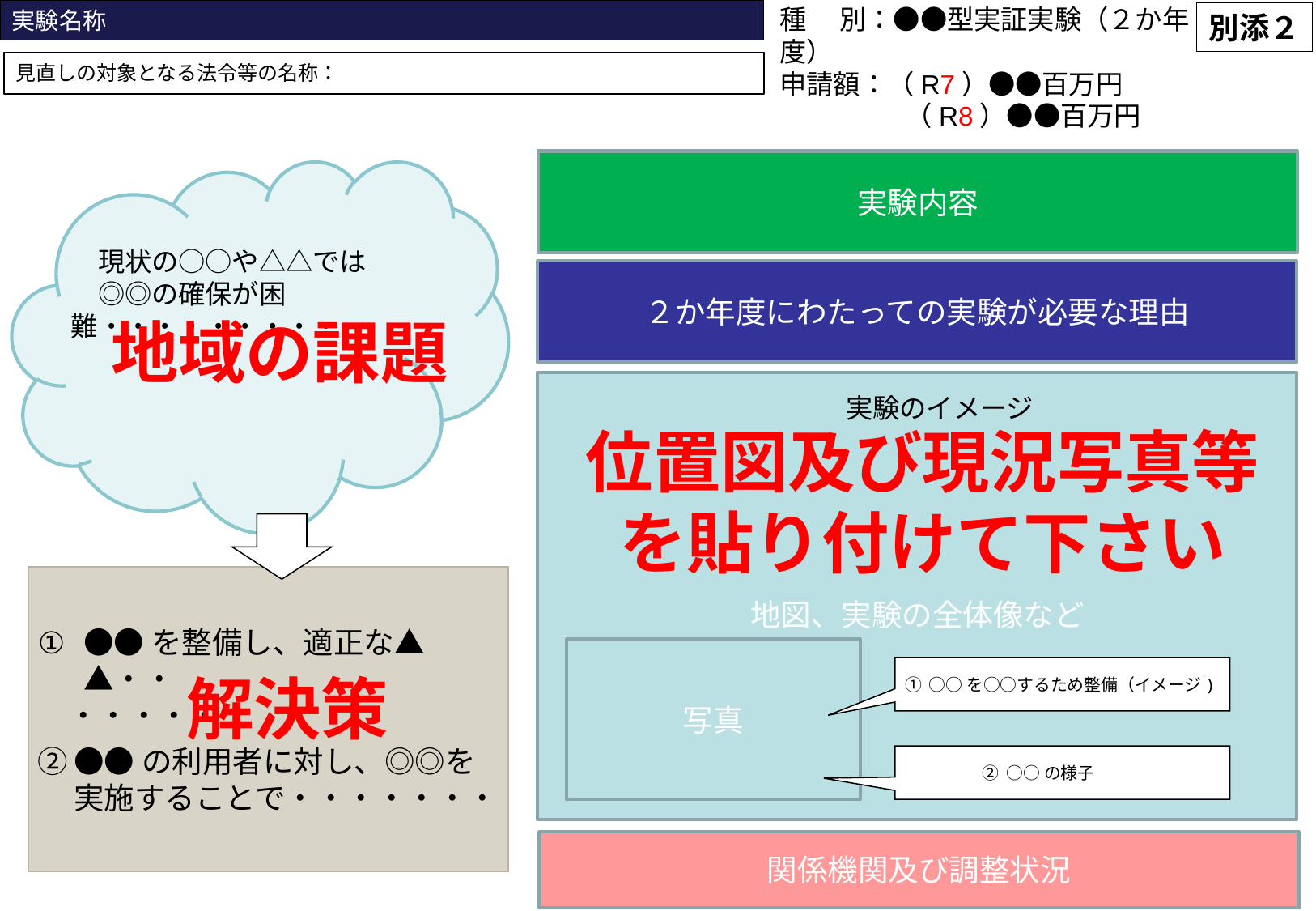

実験名称
種　 別：●●型実証実験（２か年度）
申請額：（R7）●●百万円
　　　　   （R8）●●百万円
別添２
見直しの対象となる法令等の名称：

実験内容

　現状の○○や△△では
　◎◎の確保が困難・・・・・・・・・
２か年度にわたっての実験が必要な理由
地域の課題

地図、実験の全体像など
　実験のイメージ
位置図及び現況写真等を貼り付けて下さい

●●を整備し、適正な▲▲・・
　・・・・・
②	●●の利用者に対し、◎◎を実施することで・・・・・・・
写真
①	○○を○○するため整備（イメージ)
解決策
②	○○の様子
関係機関及び調整状況